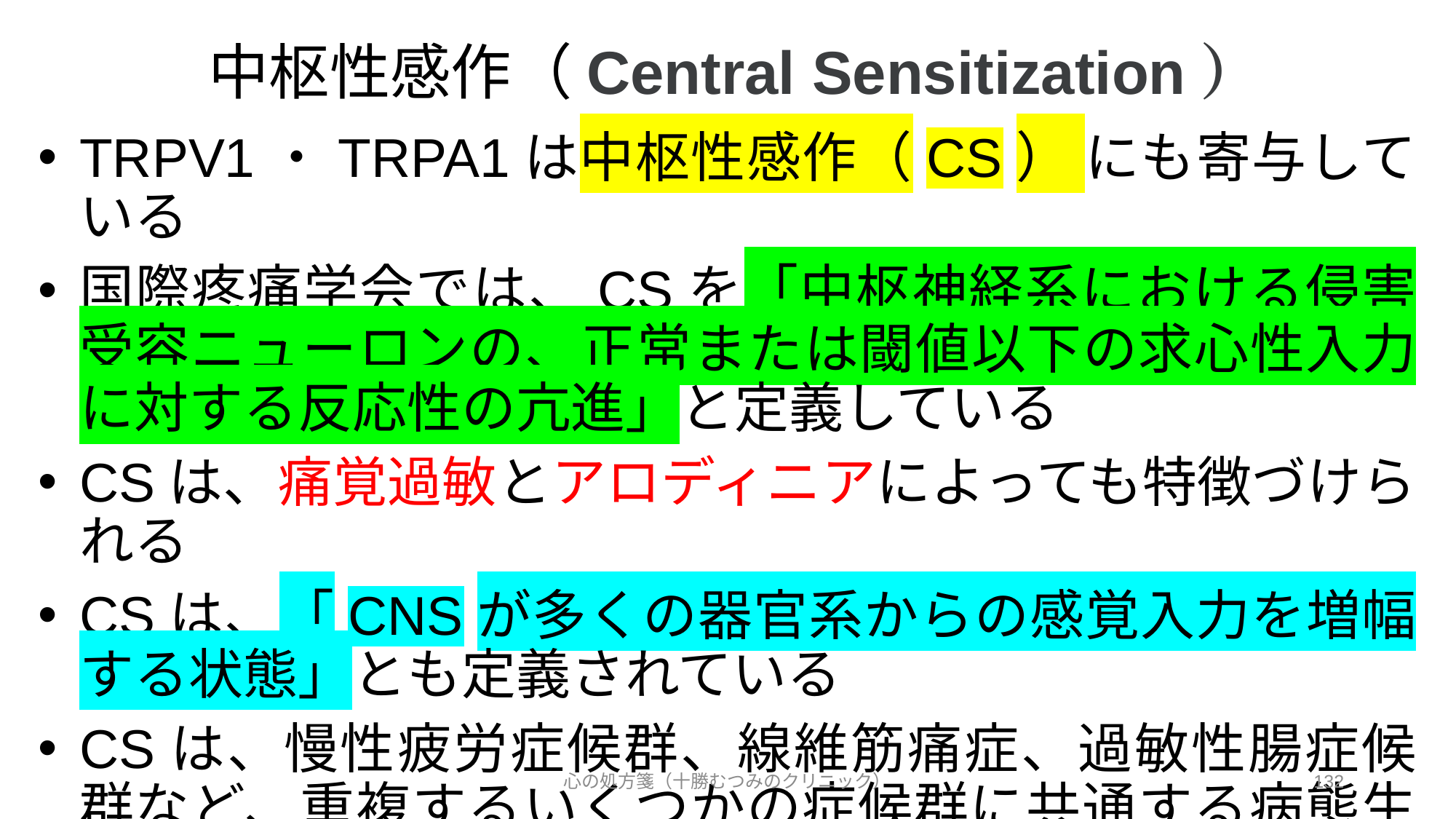

# 中枢性感作（Central Sensitization）
TRPV1・TRPA1は中枢性感作（CS） にも寄与している
国際疼痛学会では、CSを「中枢神経系における侵害受容ニューロンの、正常または閾値以下の求心性入力に対する反応性の亢進」と定義している
CSは、痛覚過敏とアロディニアによっても特徴づけられる
CSは、「CNSが多くの器官系からの感覚入力を増幅する状態」とも定義されている
CSは、慢性疲労症候群、線維筋痛症、過敏性腸症候群など、重複するいくつかの症候群に共通する病態生理学的メカニズムである
心の処方箋（十勝むつみのクリニック）
132